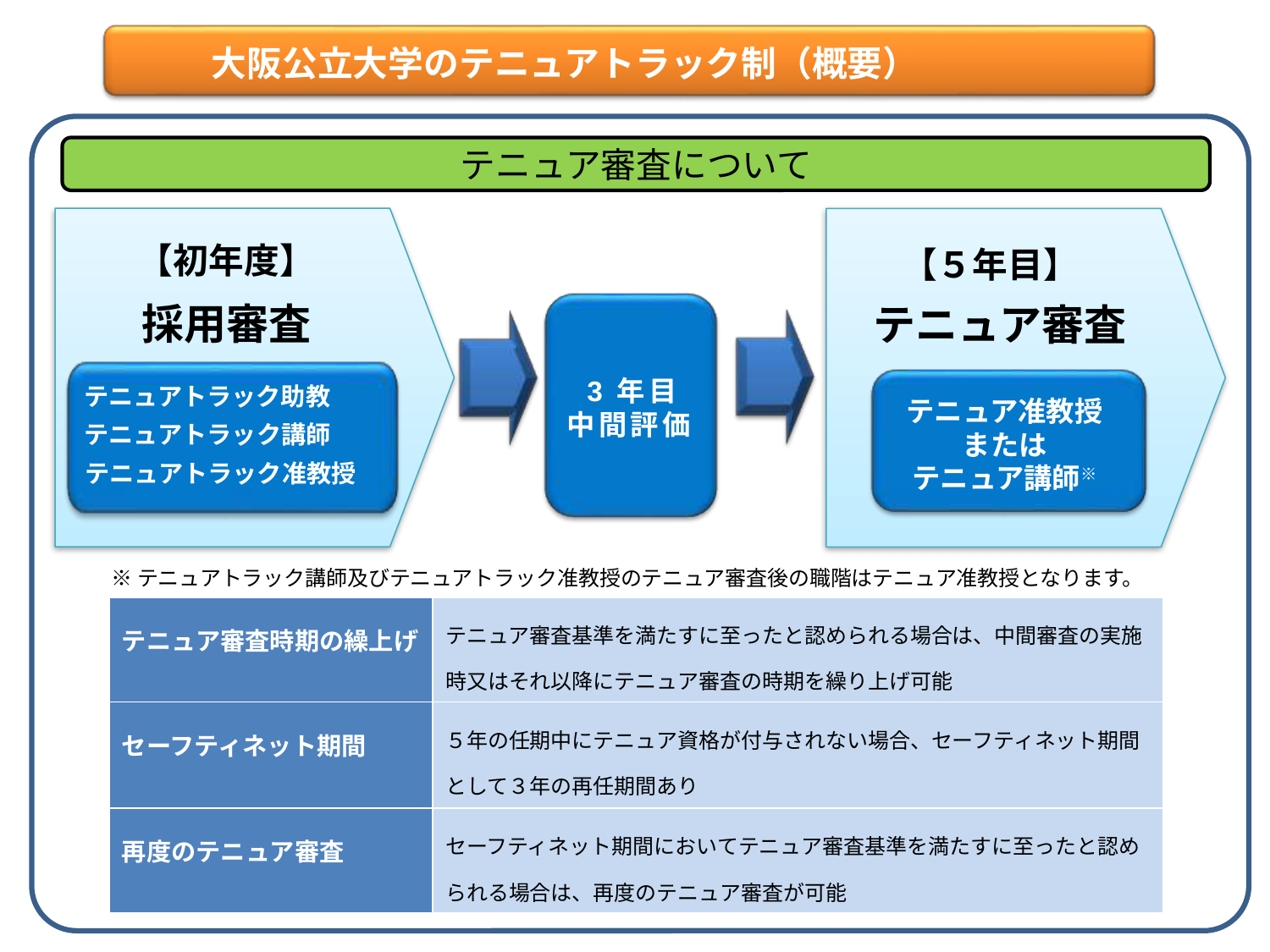

# 大阪公立大学のテニュアトラック制（概要）

テニュア審査について

【初年度】
【５年目】

採用審査
テニュア審査

3 年目 中間評価
テニュアトラック助教
テニュア准教授
または
テニュア講師※
テニュアトラック講師
テニュアトラック准教授
※テニュアトラック講師及びテニュアトラック准教授のテニュア審査後の職階はテニュア准教授となります。
| テニュア審査時期の繰上げ | テニュア審査基準を満たすに至ったと認められる場合は、中間審査の実施時又はそれ以降にテニュア審査の時期を繰り上げ可能 |
| --- | --- |
| セーフティネット期間 | ５年の任期中にテニュア資格が付与されない場合、セーフティネット期間として３年の再任期間あり |
| 再度のテニュア審査 | セーフティネット期間においてテニュア審査基準を満たすに至ったと認められる場合は、再度のテニュア審査が可能 |